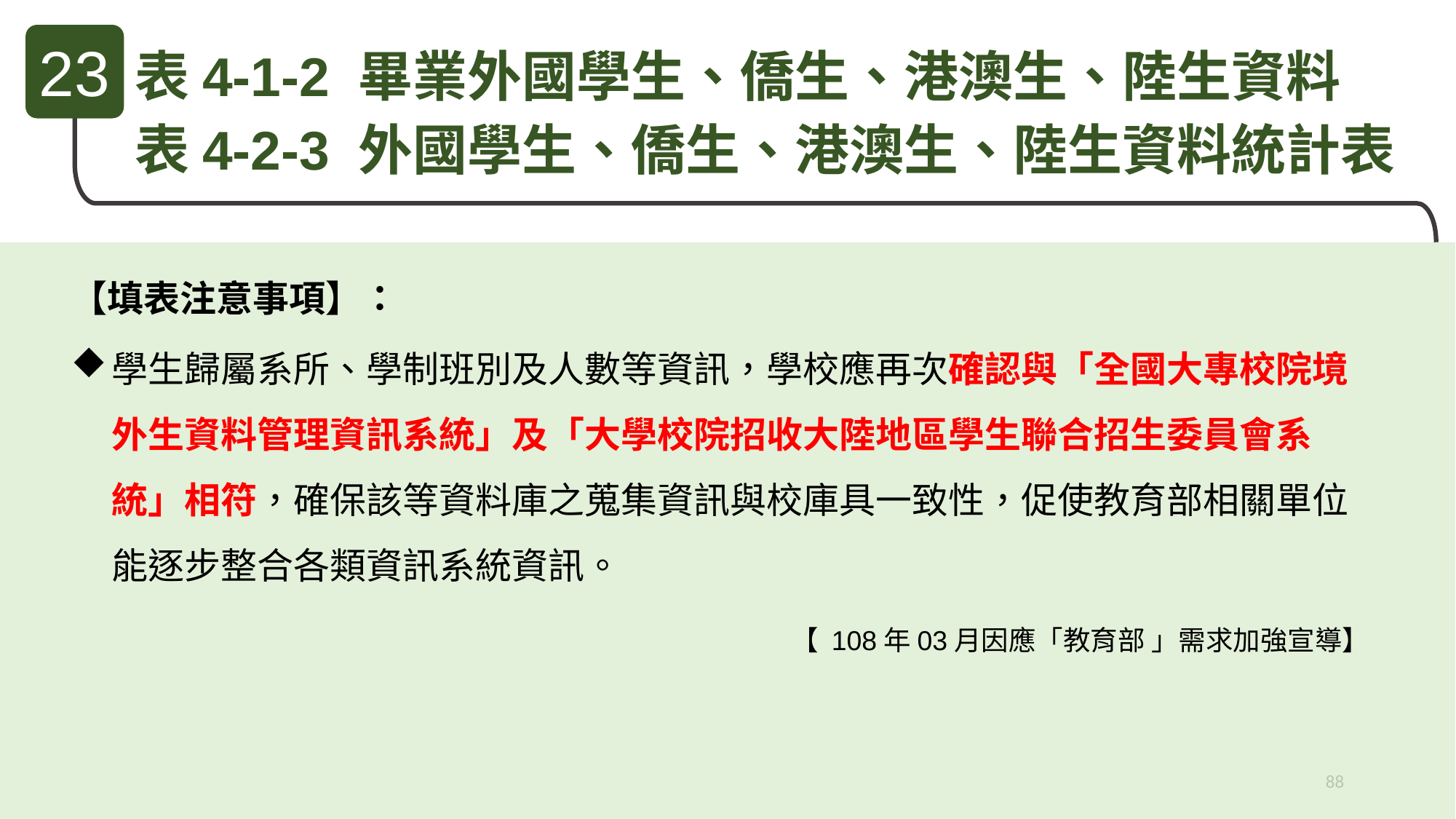

表4-1-2 畢業外國學生、僑生、港澳生、陸生資料
表4-2-3 外國學生、僑生、港澳生、陸生資料統計表

23

【填表注意事項】：
學生歸屬系所、學制班別及人數等資訊，學校應再次確認與「全國大專校院境外生資料管理資訊系統」及「大學校院招收大陸地區學生聯合招生委員會系統」相符，確保該等資料庫之蒐集資訊與校庫具一致性，促使教育部相關單位能逐步整合各類資訊系統資訊。

【 108年03月因應「教育部 」需求加強宣導】

88